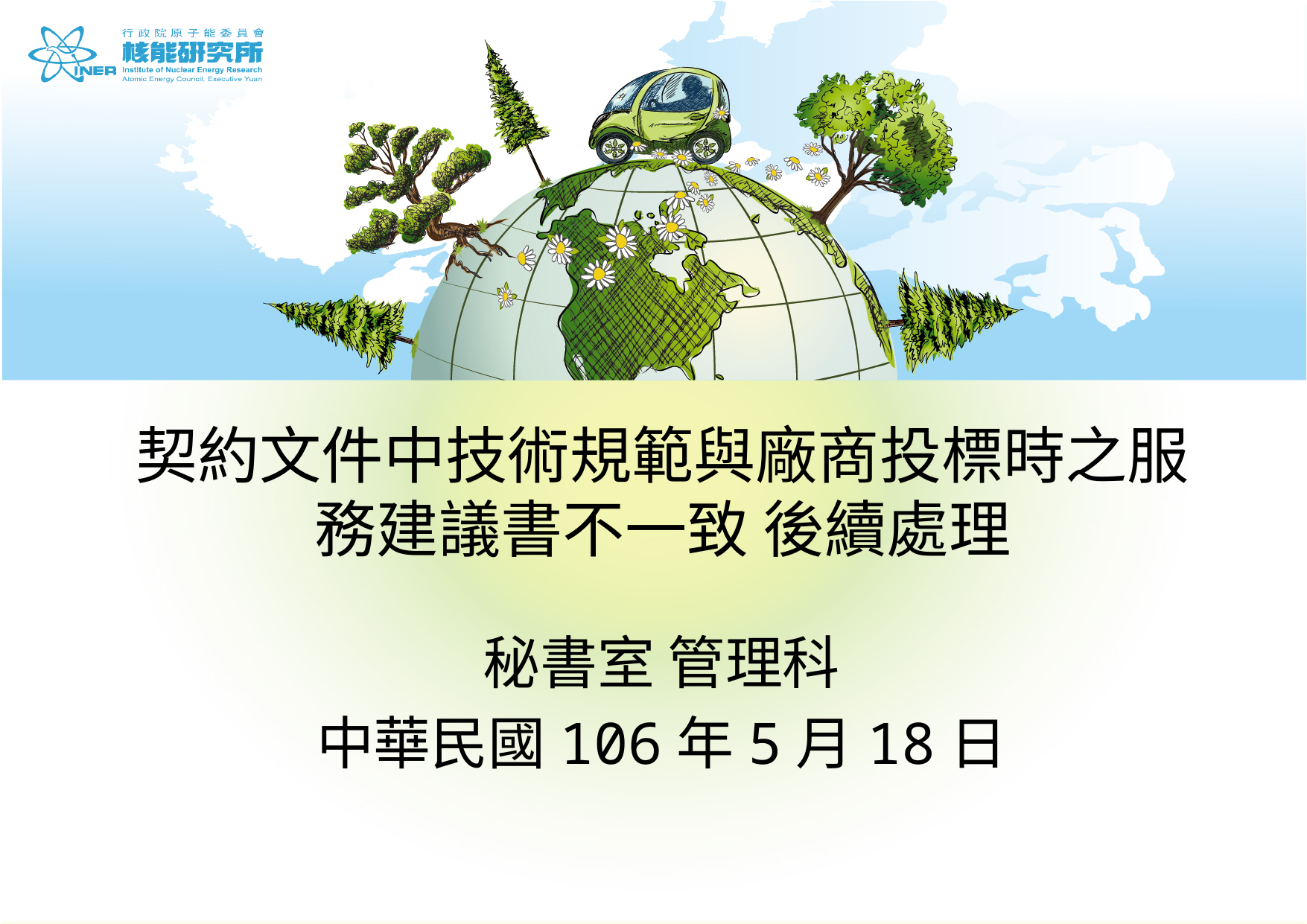

# 契約文件中技術規範與廠商投標時之服務建議書不一致 後續處理
秘書室 管理科
中華民國106年5月18日